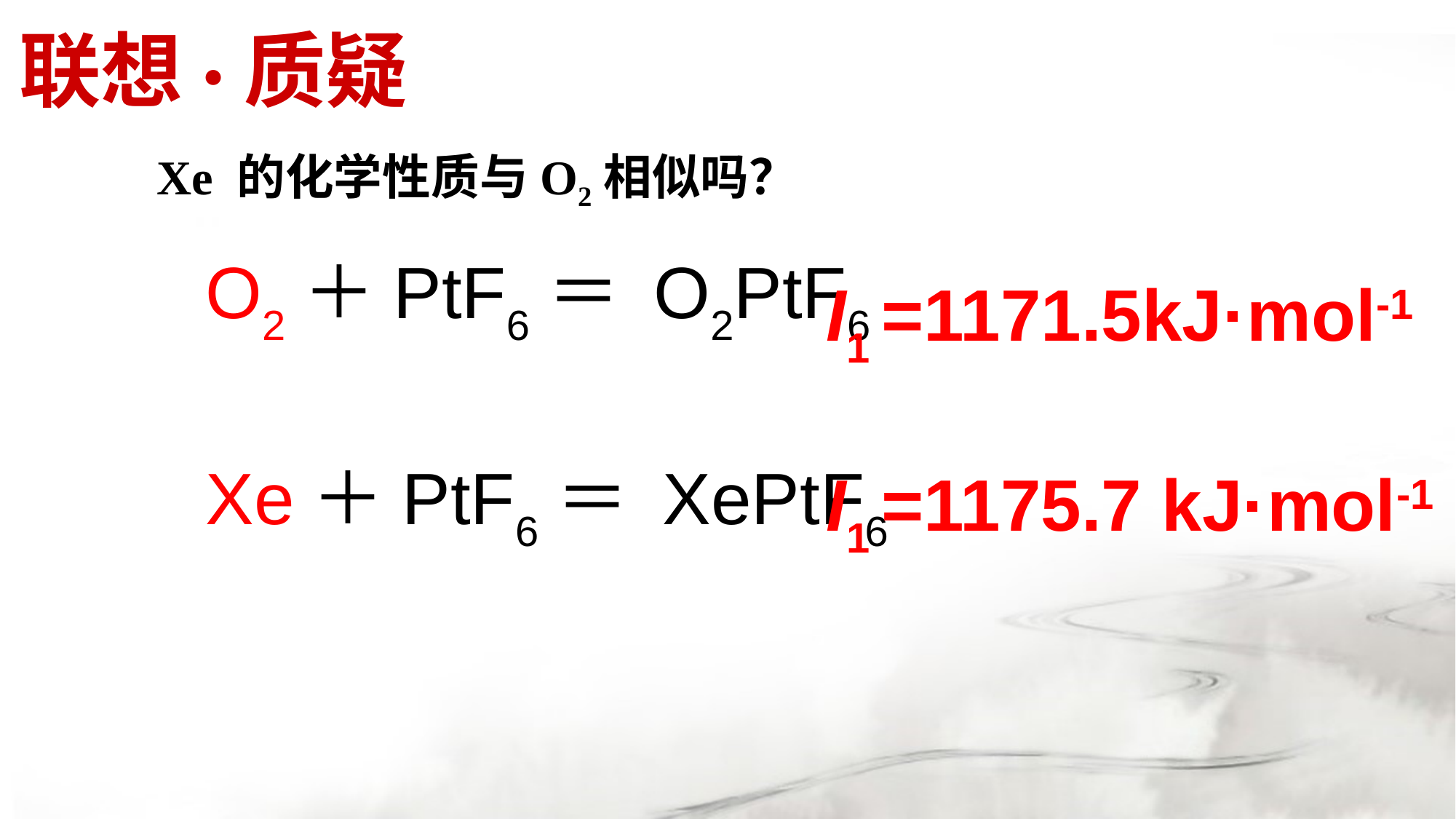

联想·质疑
Xe 的化学性质与O2相似吗？
I1 =1171.5kJ·mol-1

I1 =1175.7 kJ·mol-1
O2＋PtF6＝ O2PtF6

Xe＋PtF6＝ XePtF6